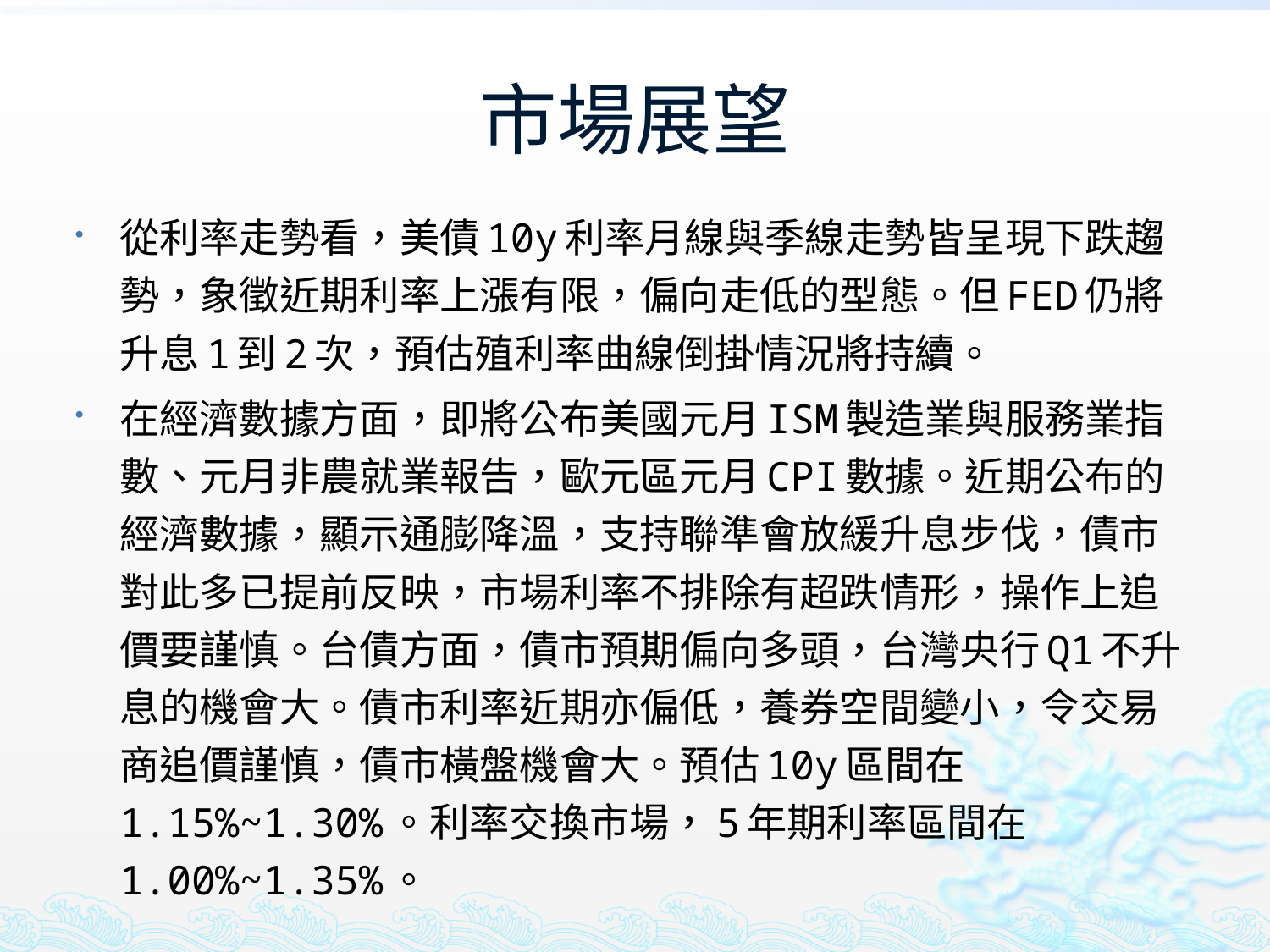

# 市場展望
從利率走勢看，美債10y利率月線與季線走勢皆呈現下跌趨勢，象徵近期利率上漲有限，偏向走低的型態。但FED仍將升息1到2次，預估殖利率曲線倒掛情況將持續。
在經濟數據方面，即將公布美國元月ISM製造業與服務業指數、元月非農就業報告，歐元區元月CPI數據。近期公布的經濟數據，顯示通膨降溫，支持聯準會放緩升息步伐，債市對此多已提前反映，市場利率不排除有超跌情形，操作上追價要謹慎。台債方面，債市預期偏向多頭，台灣央行Q1不升息的機會大。債市利率近期亦偏低，養券空間變小，令交易商追價謹慎，債市橫盤機會大。預估10y區間在1.15%~1.30%。利率交換市場，5年期利率區間在1.00%~1.35%。